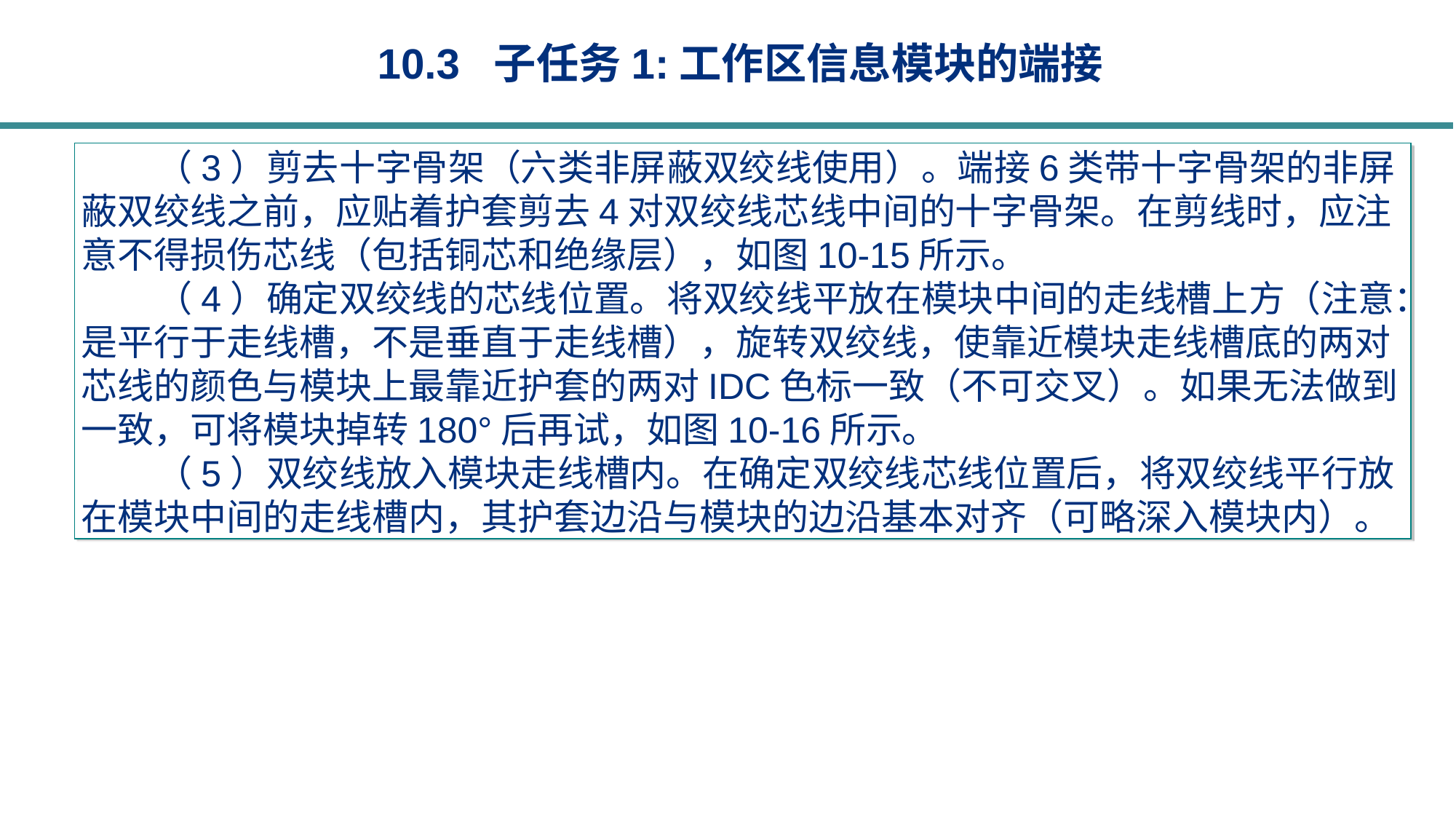

10.3  子任务1:工作区信息模块的端接
（3）剪去十字骨架（六类非屏蔽双绞线使用）。端接6类带十字骨架的非屏蔽双绞线之前，应贴着护套剪去4对双绞线芯线中间的十字骨架。在剪线时，应注意不得损伤芯线（包括铜芯和绝缘层），如图10-15所示。
（4）确定双绞线的芯线位置。将双绞线平放在模块中间的走线槽上方（注意：是平行于走线槽，不是垂直于走线槽），旋转双绞线，使靠近模块走线槽底的两对芯线的颜色与模块上最靠近护套的两对IDC色标一致（不可交叉）。如果无法做到一致，可将模块掉转180°后再试，如图10-16所示。
（5）双绞线放入模块走线槽内。在确定双绞线芯线位置后，将双绞线平行放在模块中间的走线槽内，其护套边沿与模块的边沿基本对齐（可略深入模块内）。